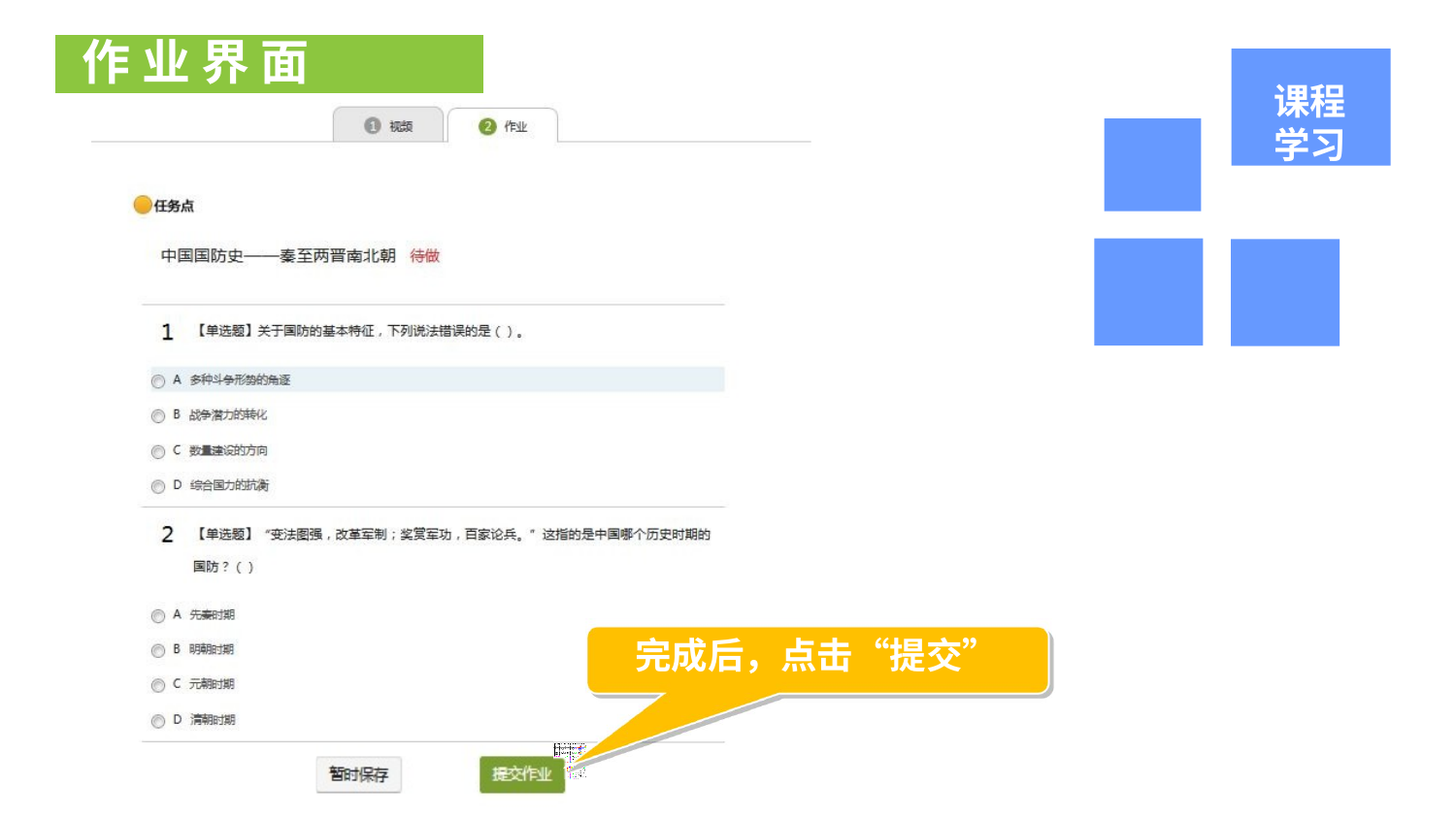

# 作 业 界 面

课程 学习

完成后，点击“提交”